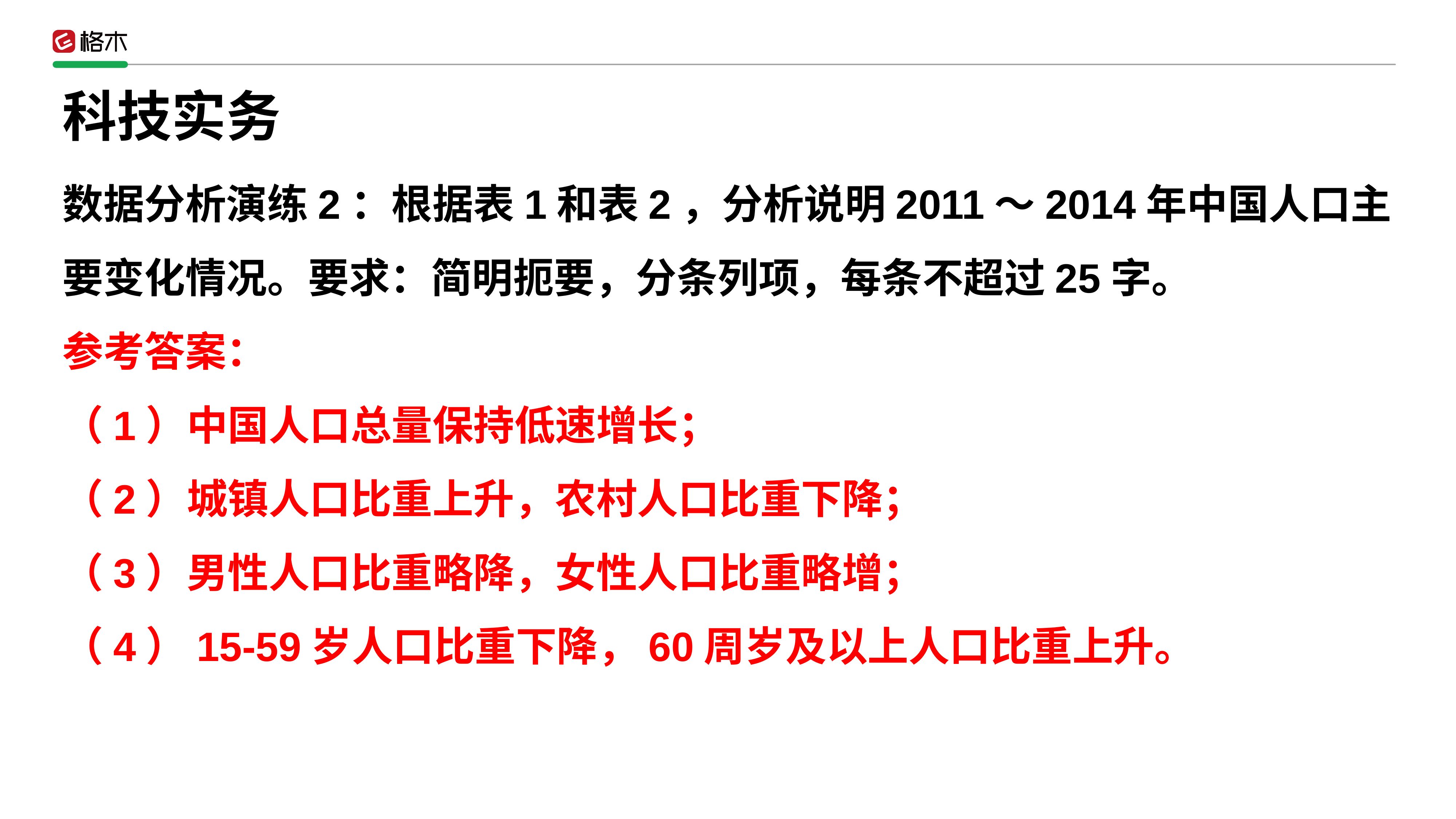

科技实务
数据分析演练2：根据表1和表2，分析说明2011～2014年中国人口主要变化情况。要求：简明扼要，分条列项，每条不超过25字。
参考答案：
（1）中国人口总量保持低速增长；
（2）城镇人口比重上升，农村人口比重下降；
（3）男性人口比重略降，女性人口比重略增；
（4）15-59岁人口比重下降，60周岁及以上人口比重上升。